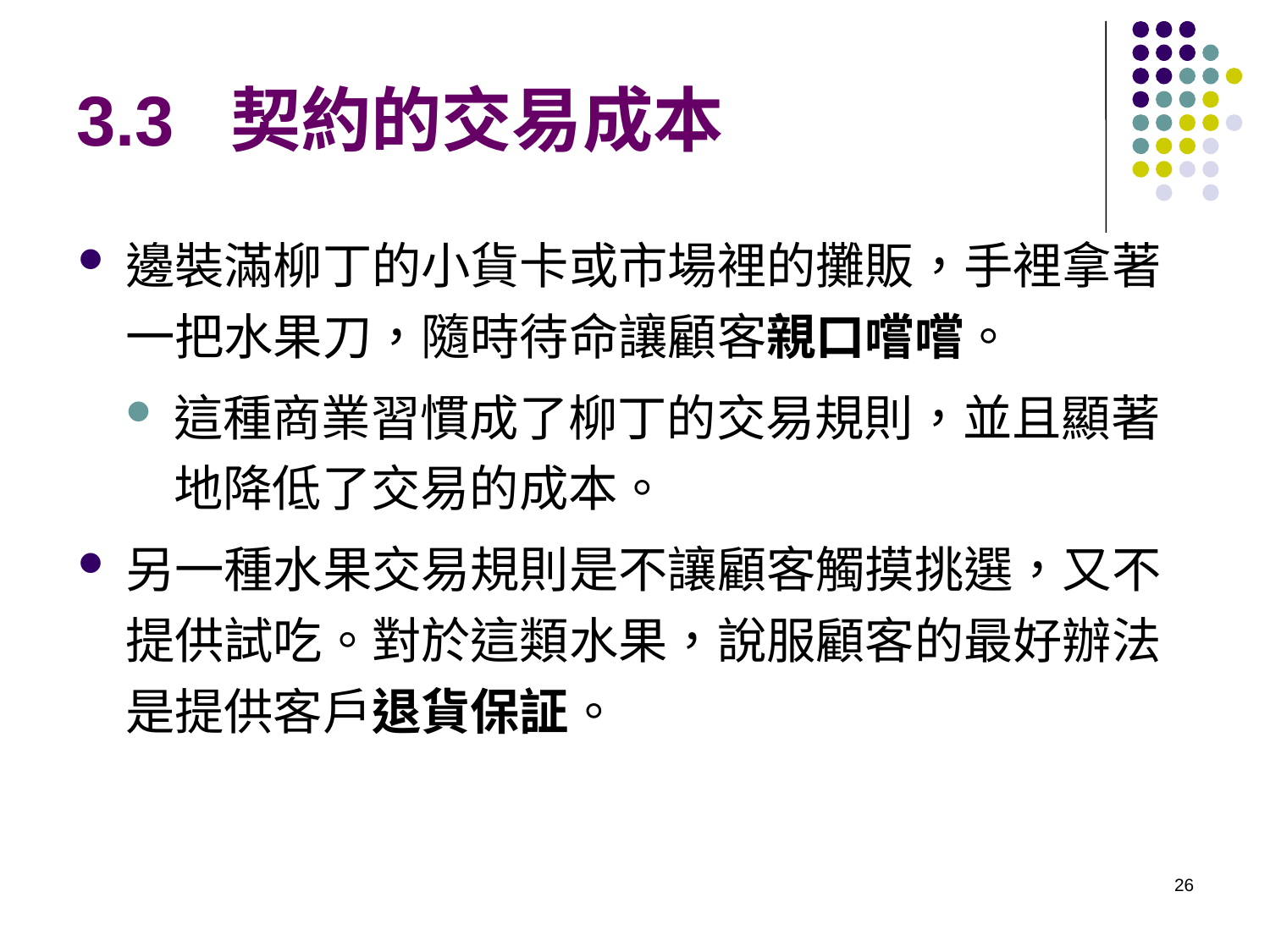

# 3.3  契約的交易成本
邊裝滿柳丁的小貨卡或市場裡的攤販，手裡拿著一把水果刀，隨時待命讓顧客親口嚐嚐。
這種商業習慣成了柳丁的交易規則，並且顯著地降低了交易的成本。
另一種水果交易規則是不讓顧客觸摸挑選，又不提供試吃。對於這類水果，說服顧客的最好辦法是提供客戶退貨保証。
26